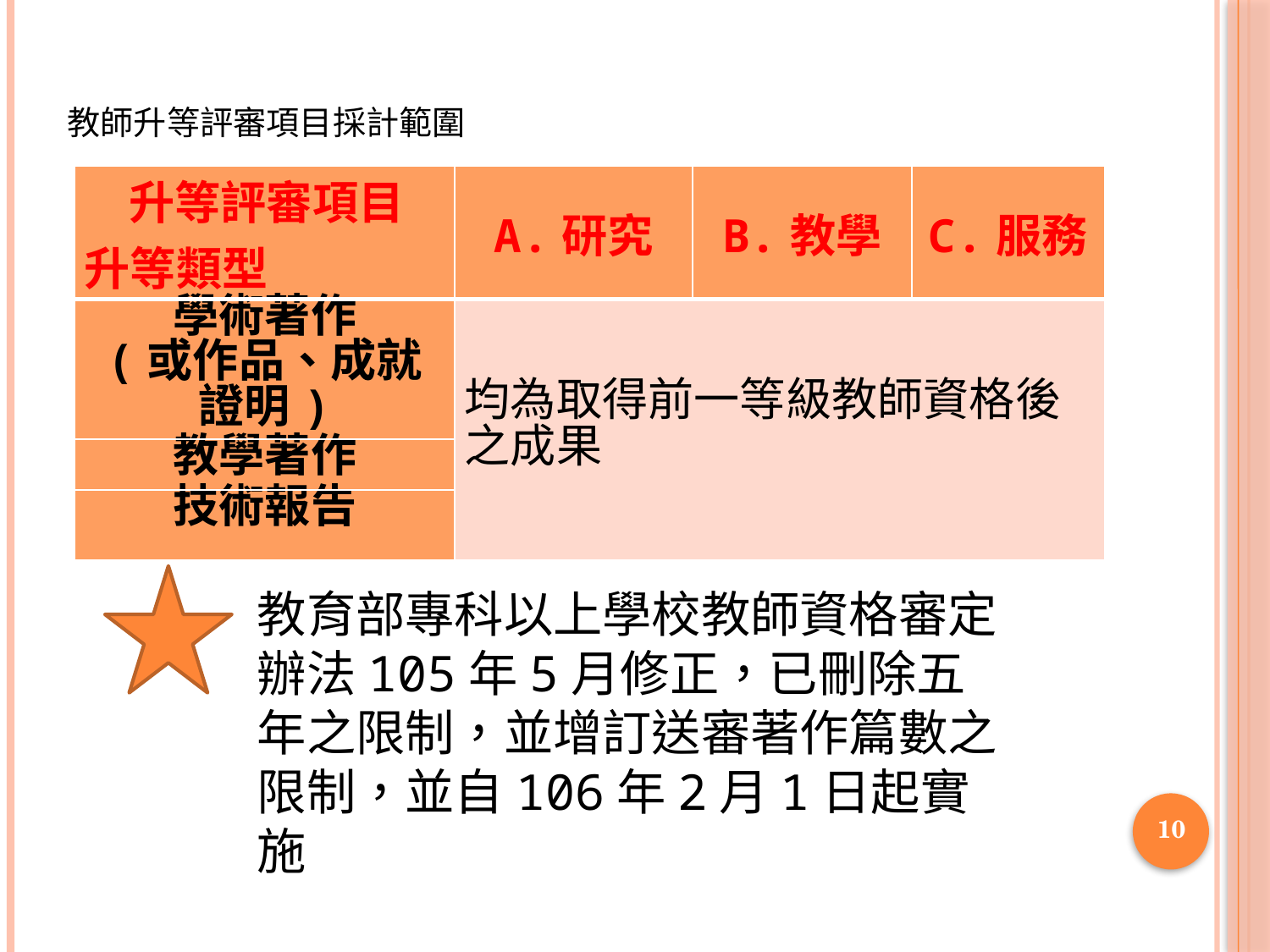

# 教師升等評審項目採計範圍
| 升等評審項目 升等類型 | A.研究 | B.教學 | C.服務 |
| --- | --- | --- | --- |
| 學術著作 (或作品、成就證明) | 均為取得前一等級教師資格後之成果 |  |  |
| 教學著作 |  |  |  |
| 技術報告 |  |  |  |

教育部專科以上學校教師資格審定辦法105年5月修正，已刪除五年之限制，並增訂送審著作篇數之限制，並自106年2月1日起實施
10